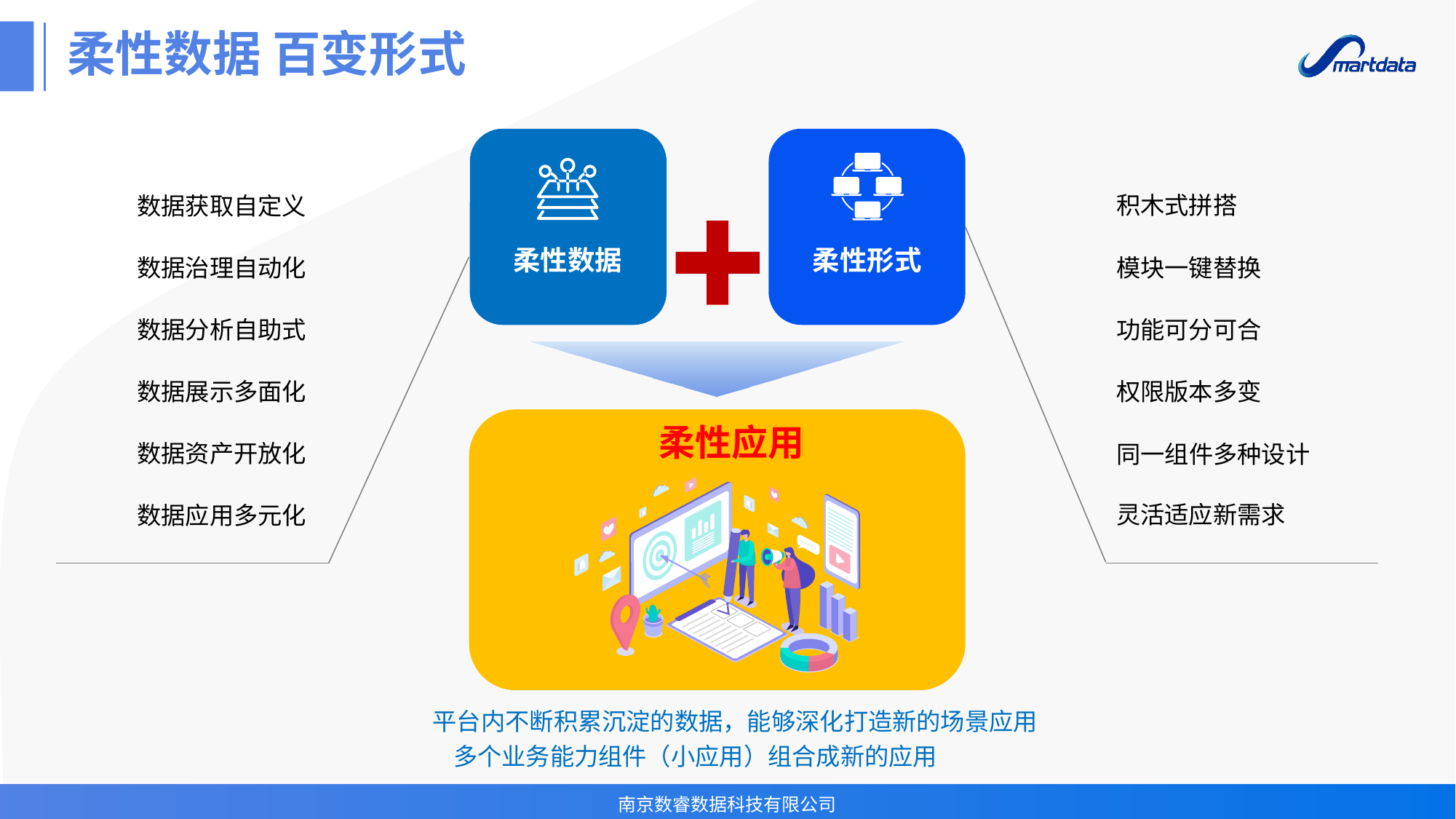

# 柔性数据 百变形式

积木式拼搭
数据获取自定义

柔性数据
柔性形式
模块一键替换
数据治理自动化
数据分析自助式
功能可分可合

数据展示多面化
权限版本多变

柔性应用
数据资产开放化
同一组件多种设计

灵活适应新需求
数据应用多元化
平台内不断积累沉淀的数据，能够深化打造新的场景应用
多个业务能力组件（小应用）组合成新的应用